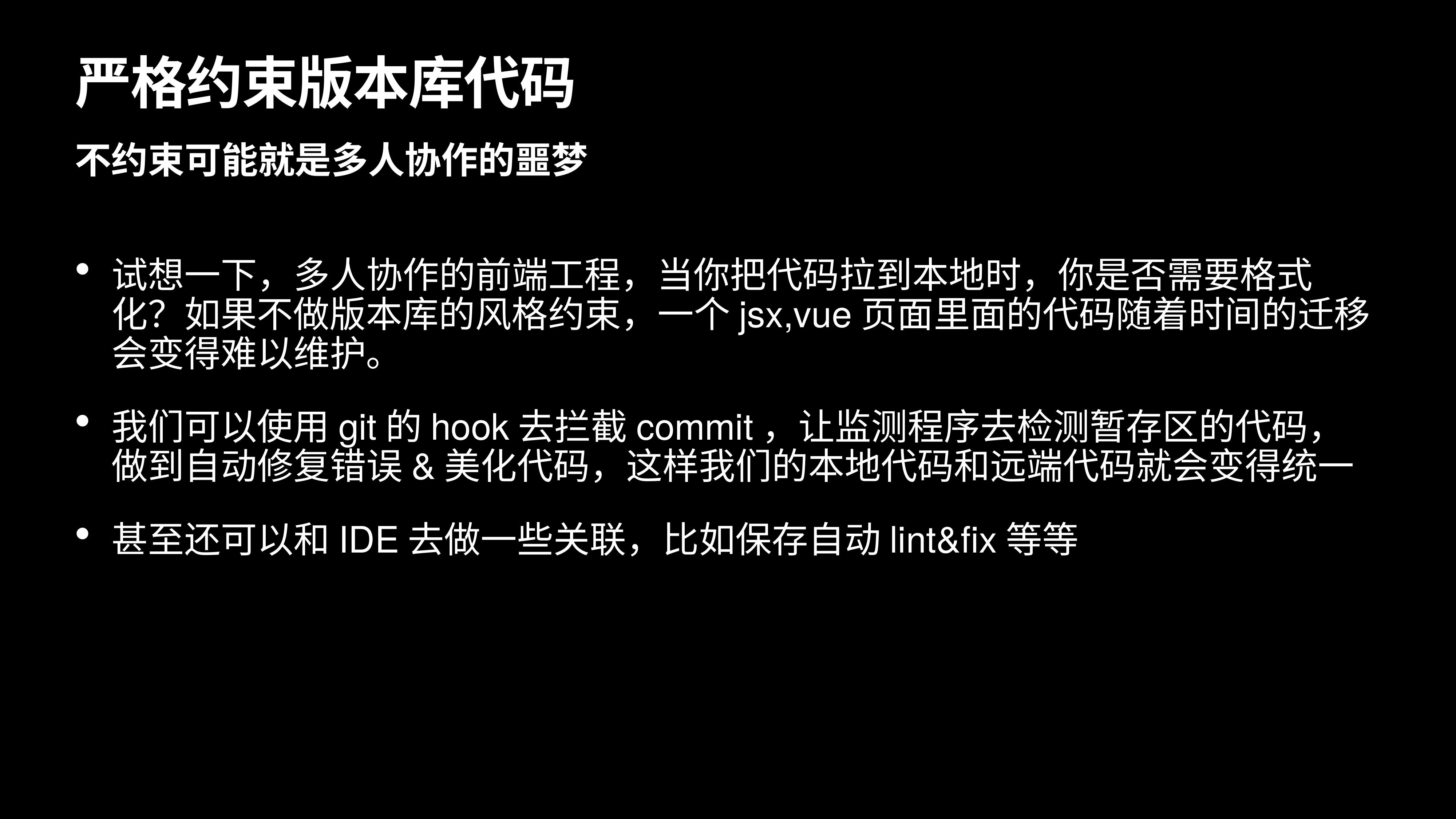

# 严格约束版本库代码
不约束可能就是多人协作的噩梦
试想一下，多人协作的前端工程，当你把代码拉到本地时，你是否需要格式化？如果不做版本库的风格约束，一个jsx,vue页面里面的代码随着时间的迁移会变得难以维护。
我们可以使用git的hook去拦截commit，让监测程序去检测暂存区的代码，做到自动修复错误&美化代码，这样我们的本地代码和远端代码就会变得统一
甚至还可以和IDE去做一些关联，比如保存自动lint&fix等等